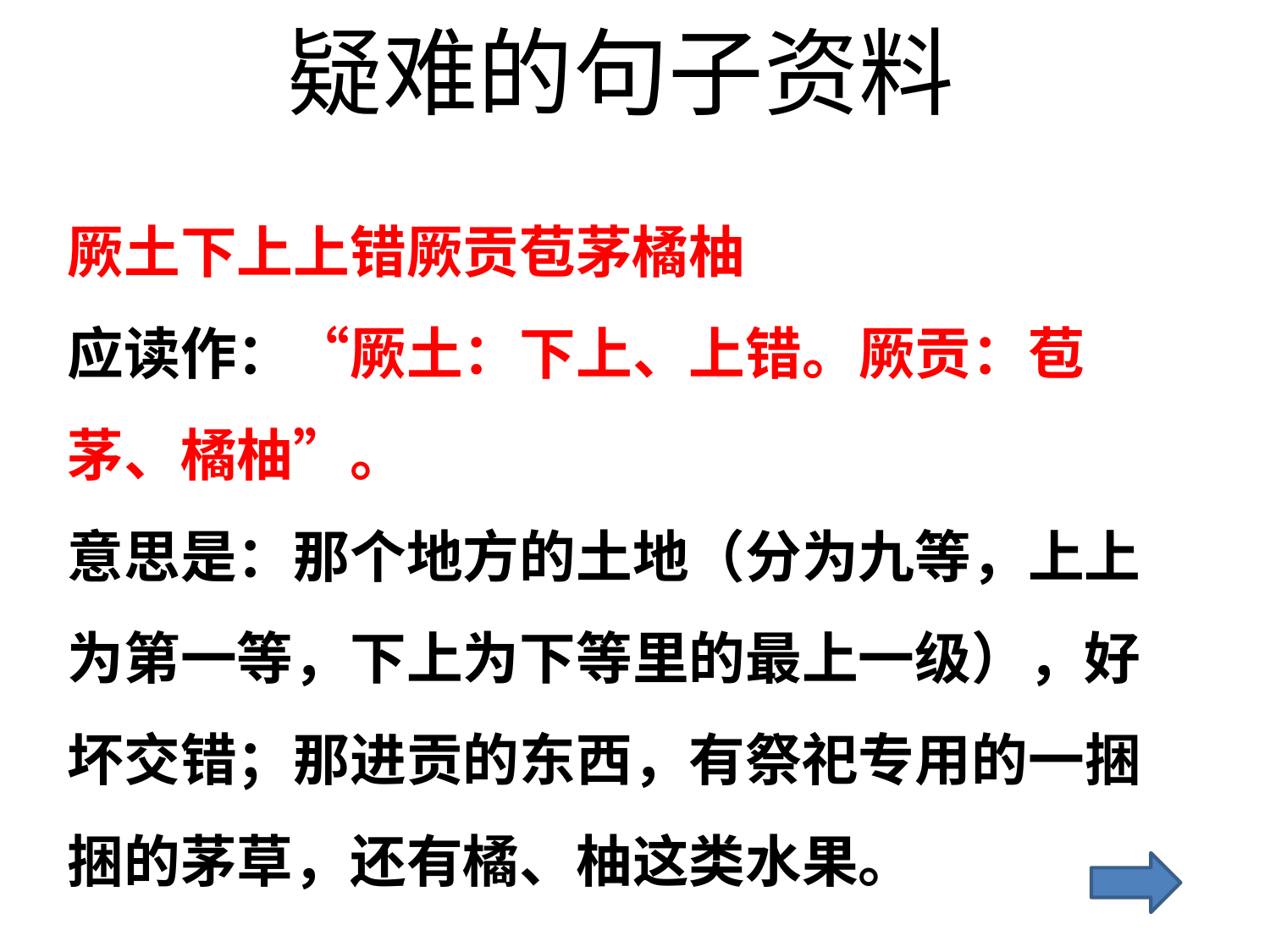

疑难的句子资料
厥土下上上错厥贡苞茅橘柚
应读作：“厥土：下上、上错。厥贡：苞茅、橘柚”。
意思是：那个地方的土地（分为九等，上上为第一等，下上为下等里的最上一级），好坏交错；那进贡的东西，有祭祀专用的一捆捆的茅草，还有橘、柚这类水果。